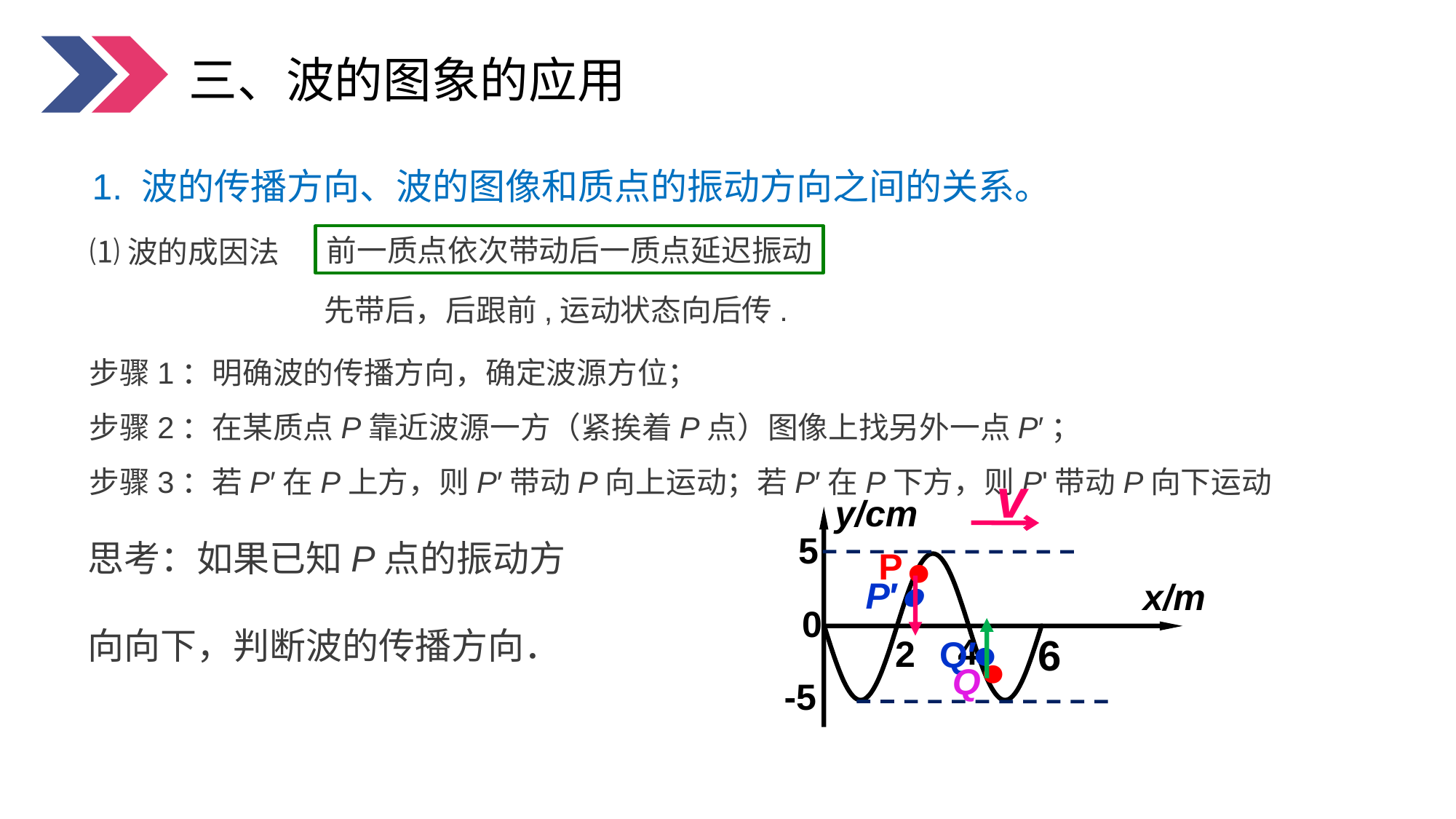

三、波的图象的应用
1. 波的传播方向、波的图像和质点的振动方向之间的关系。
前一质点依次带动后一质点延迟振动
⑴波的成因法
先带后，后跟前,运动状态向后传.
步骤1：明确波的传播方向，确定波源方位；
步骤2：在某质点P靠近波源一方（紧挨着P点）图像上找另外一点P′；
步骤3：若P′在P上方，则P′带动P向上运动；若P′在P下方，则P'带动P向下运动
v
y/cm

5

x/m
0

4
6
2
-5
思考：如果已知P点的振动方向向下，判断波的传播方向．
．
P
．
P′
．
Q′

．
Q